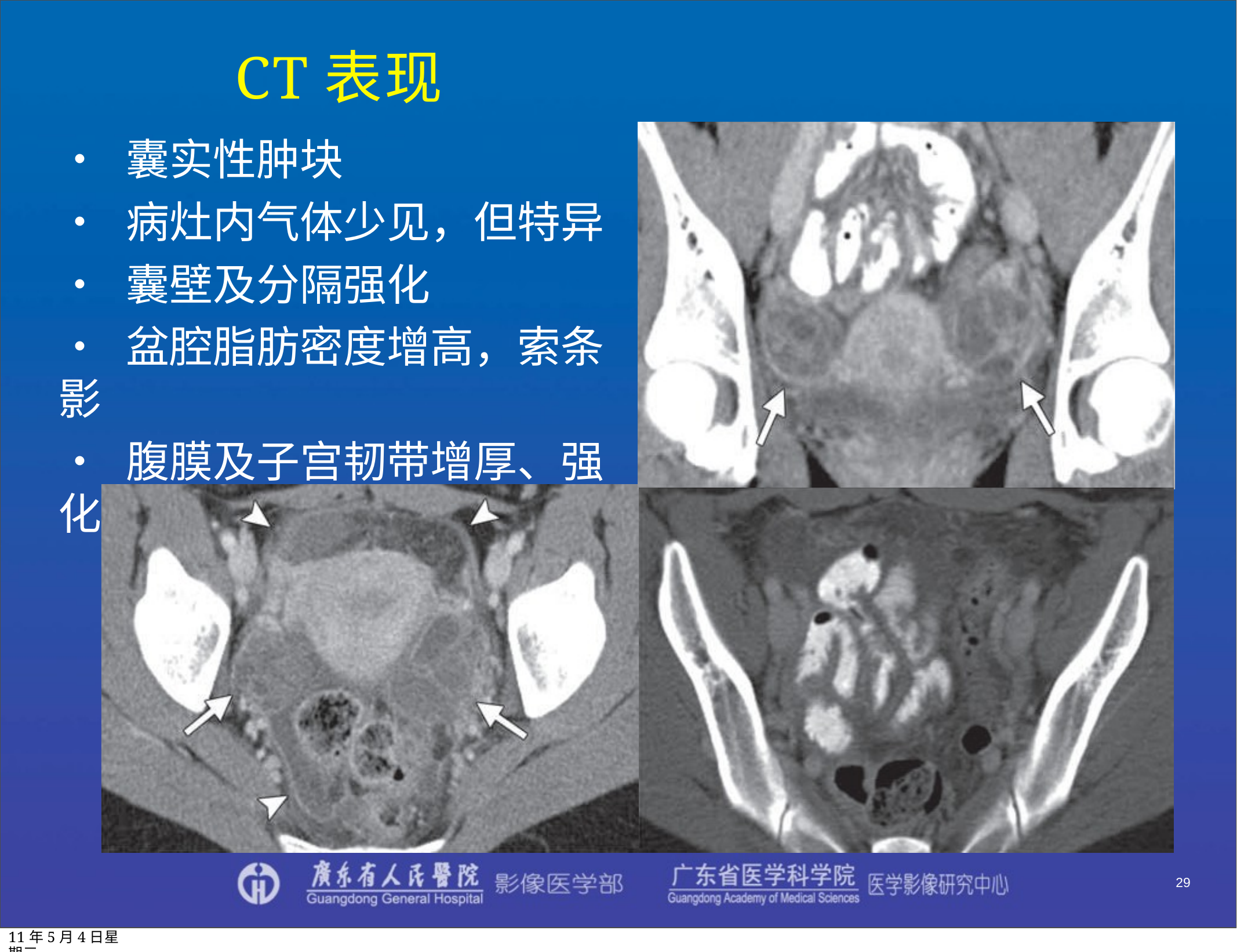

# CT表现

• 囊实性肿块
• 病灶内气体少见，但特异
• 囊壁及分隔强化
• 盆腔脂肪密度增高，索条影
• 腹膜及子宫韧带增厚、强化

29
11年5月4日星期三